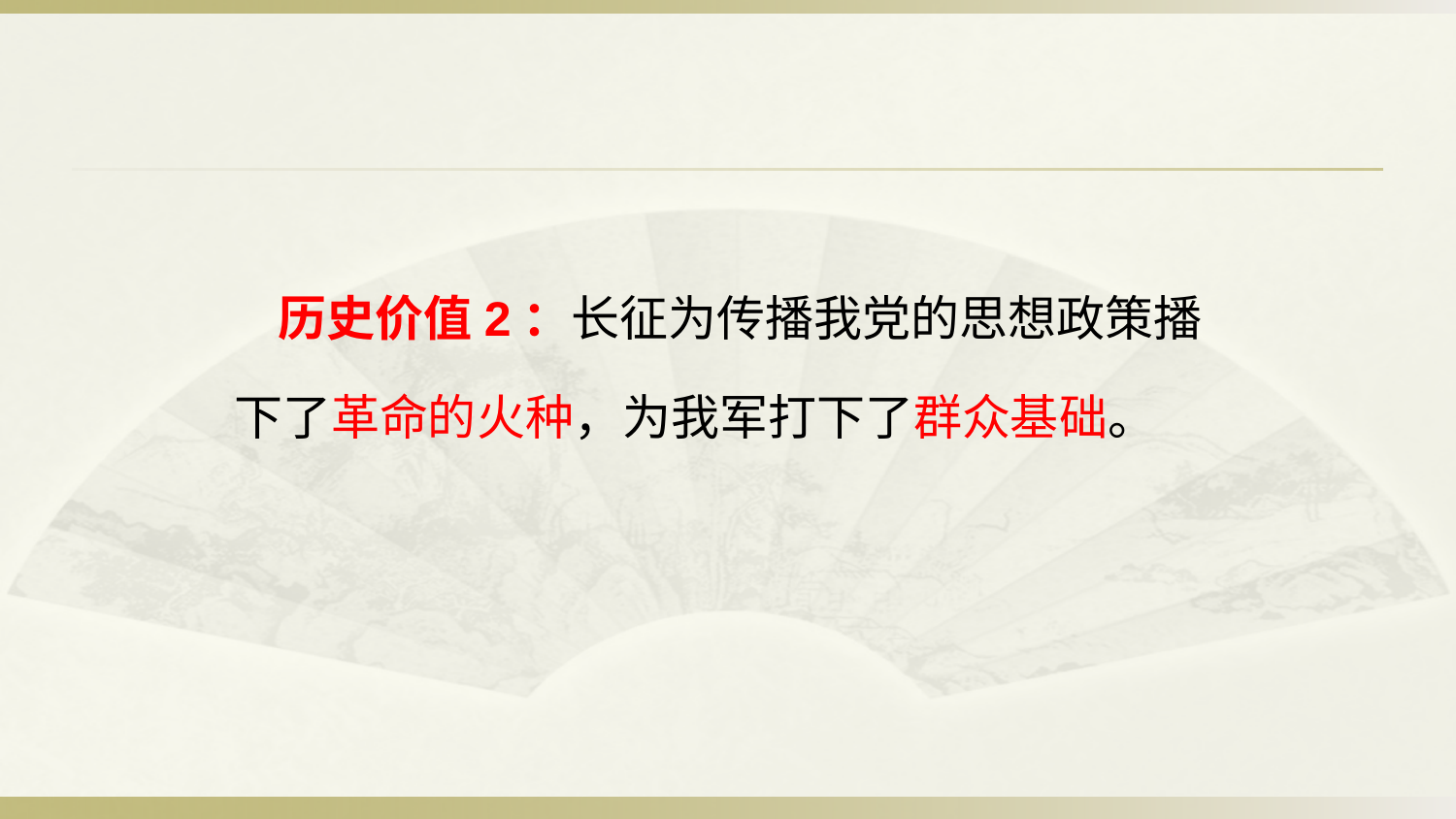

#

   历史价值2：长征为传播我党的思想政策播下了革命的火种，为我军打下了群众基础。